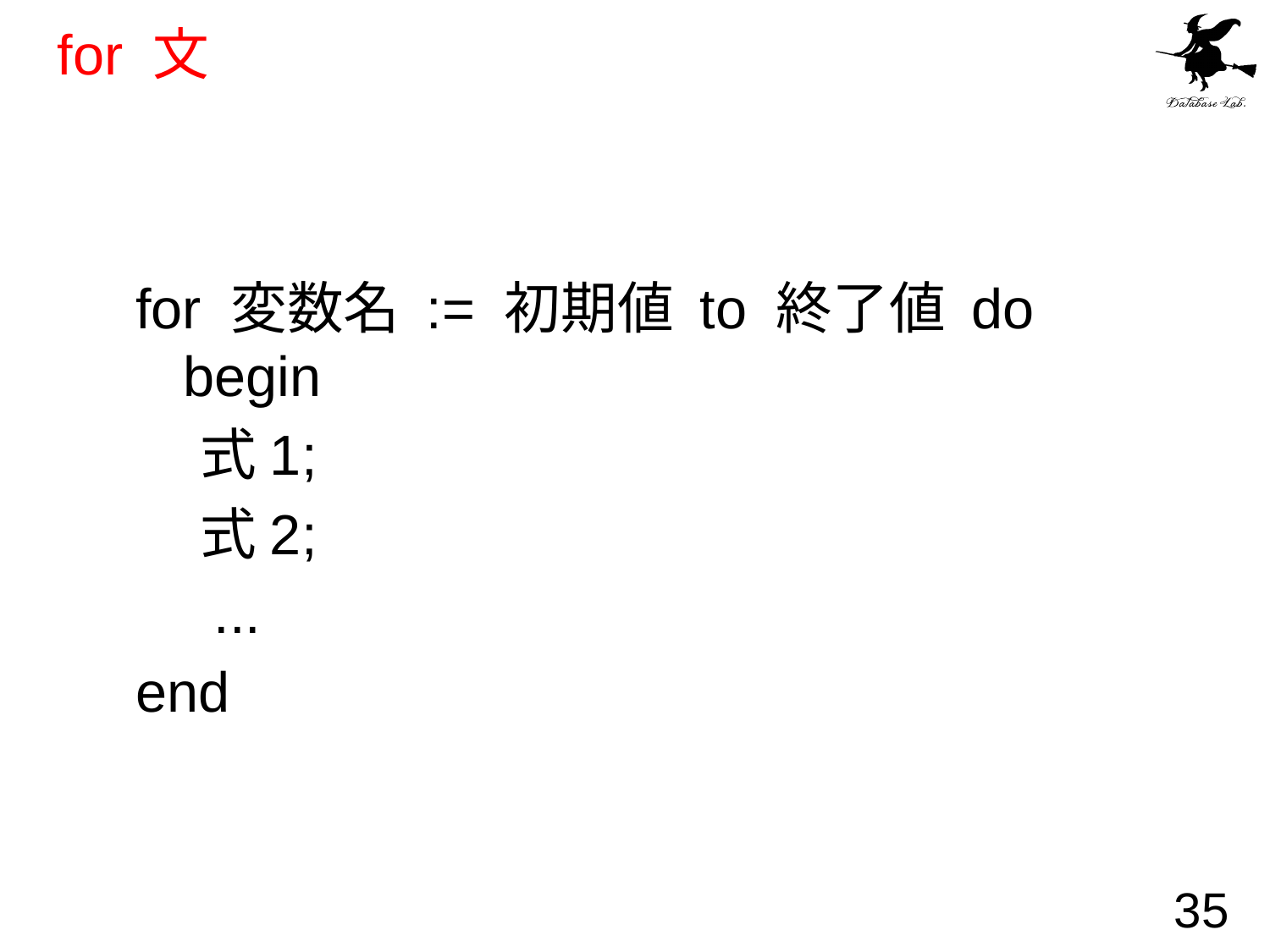

# for 文

for 変数名 := 初期値 to 終了値 do begin
    式1;
    式2;
     ...
end

35